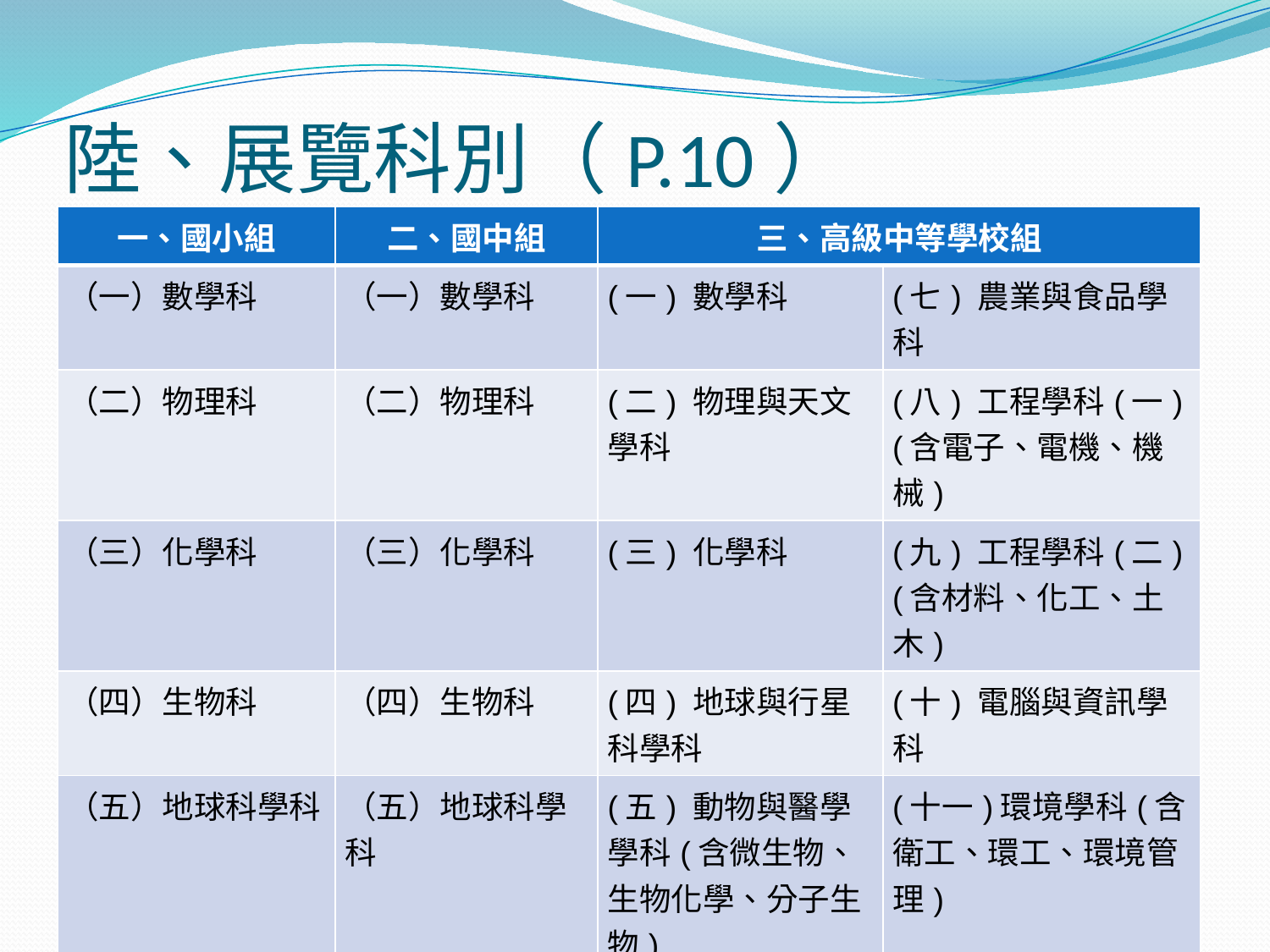

# 陸、展覽科別（P.10）
| 一、國小組 | 二、國中組 | 三、高級中等學校組 |  |
| --- | --- | --- | --- |
| （一）數學科 | （一）數學科 | (一) 數學科 | (七) 農業與食品學科 |
| （二）物理科 | （二）物理科 | (二) 物理與天文學科 | (八) 工程學科(一) (含電子、電機、機械) |
| （三）化學科 | （三）化學科 | (三) 化學科 | (九) 工程學科(二) (含材料、化工、土木) |
| （四）生物科 | （四）生物科 | (四) 地球與行星科學科 | (十) 電腦與資訊學科 |
| （五）地球科學科 | （五）地球科學科 | (五) 動物與醫學學科(含微生物、生物化學、分子生物) | (十一)環境學科(含衛工、環工、環境管理) |
| （六）生活與應用科學科 | （六）生活與應用科學科 | (六) 植物學科 (含微生物、生物化學、分子生物) |  |